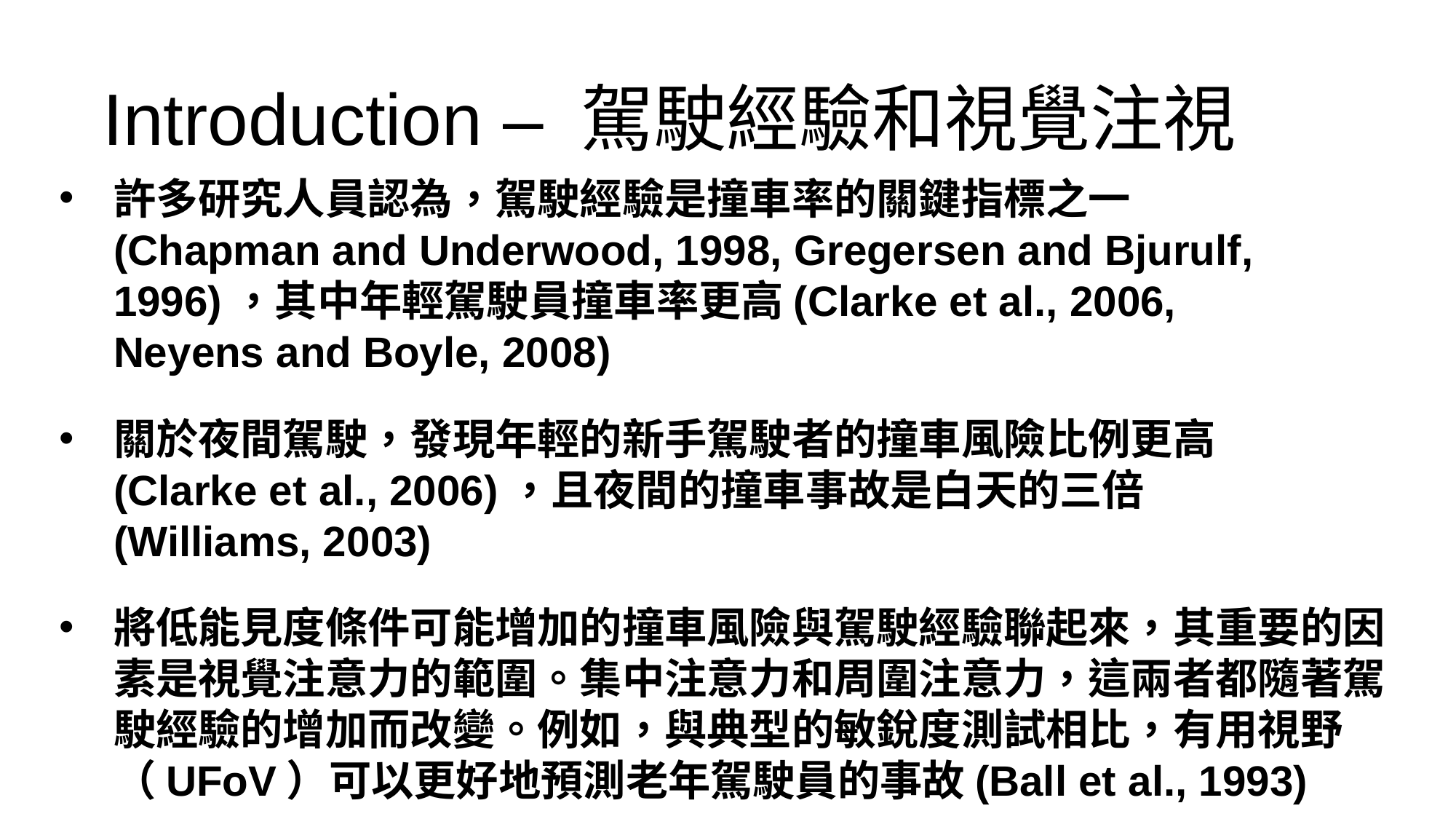

Introduction – 駕駛經驗和視覺注視
許多研究人員認為，駕駛經驗是撞車率的關鍵指標之一(Chapman and Underwood, 1998, Gregersen and Bjurulf, 1996)，其中年輕駕駛員撞車率更高(Clarke et al., 2006, Neyens and Boyle, 2008)
關於夜間駕駛，發現年輕的新手駕駛者的撞車風險比例更高(Clarke et al., 2006)，且夜間的撞車事故是白天的三倍(Williams, 2003)
將低能見度條件可能增加的撞車風險與駕駛經驗聯起來，其重要的因素是視覺注意力的範圍。集中注意力和周圍注意力，這兩者都隨著駕駛經驗的增加而改變。例如，與典型的敏銳度測試相比，有用視野（UFoV）可以更好地預測老年駕駛員的事故(Ball et al., 1993)